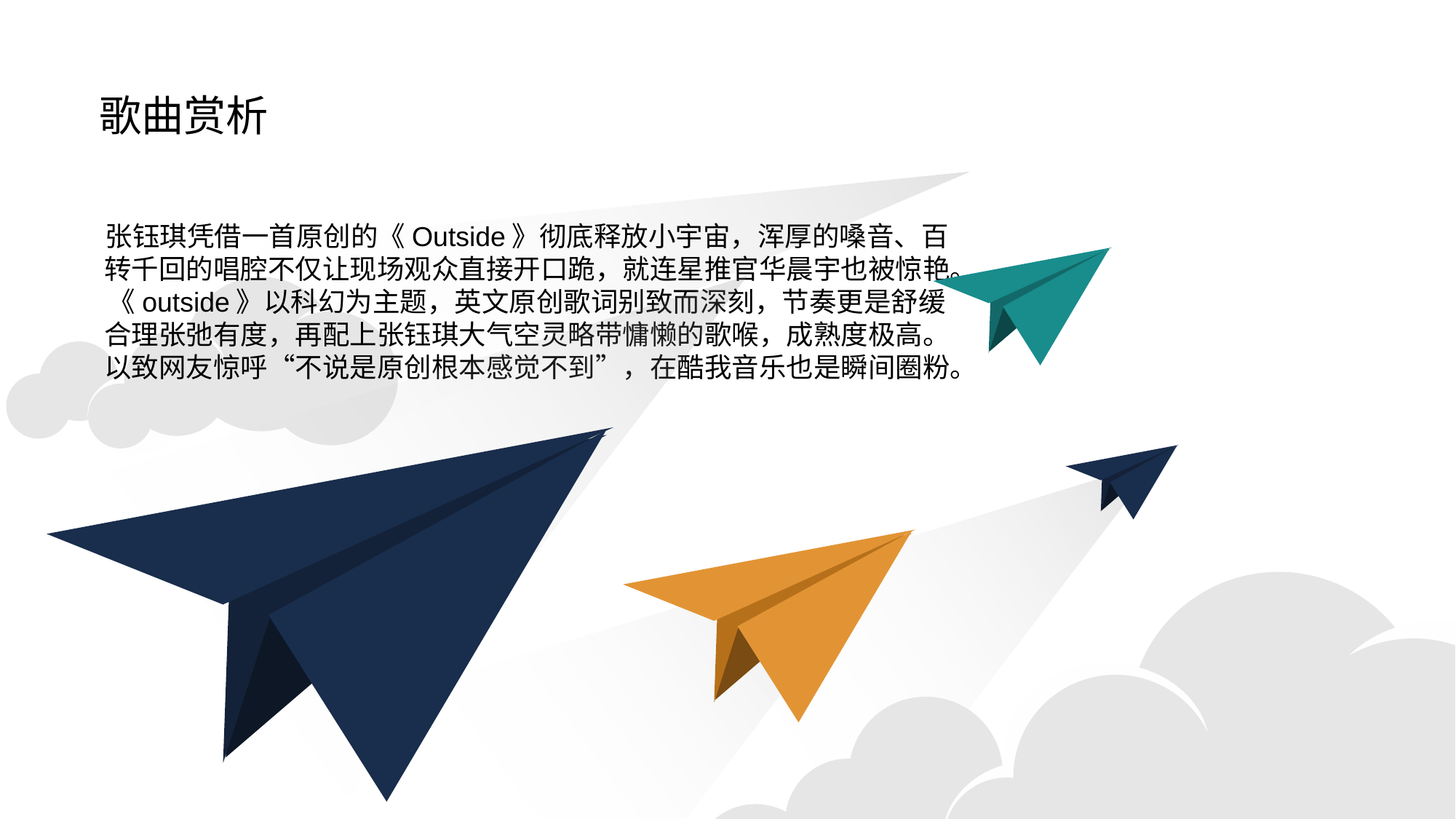

# 歌曲赏析
2312

张钰琪凭借一首原创的《Outside》彻底释放小宇宙，浑厚的嗓音、百转千回的唱腔不仅让现场观众直接开口跪，就连星推官华晨宇也被惊艳。
《outside》以科幻为主题，英文原创歌词别致而深刻，节奏更是舒缓合理张弛有度，再配上张钰琪大气空灵略带慵懒的歌喉，成熟度极高。以致网友惊呼“不说是原创根本感觉不到”，在酷我音乐也是瞬间圈粉。

8